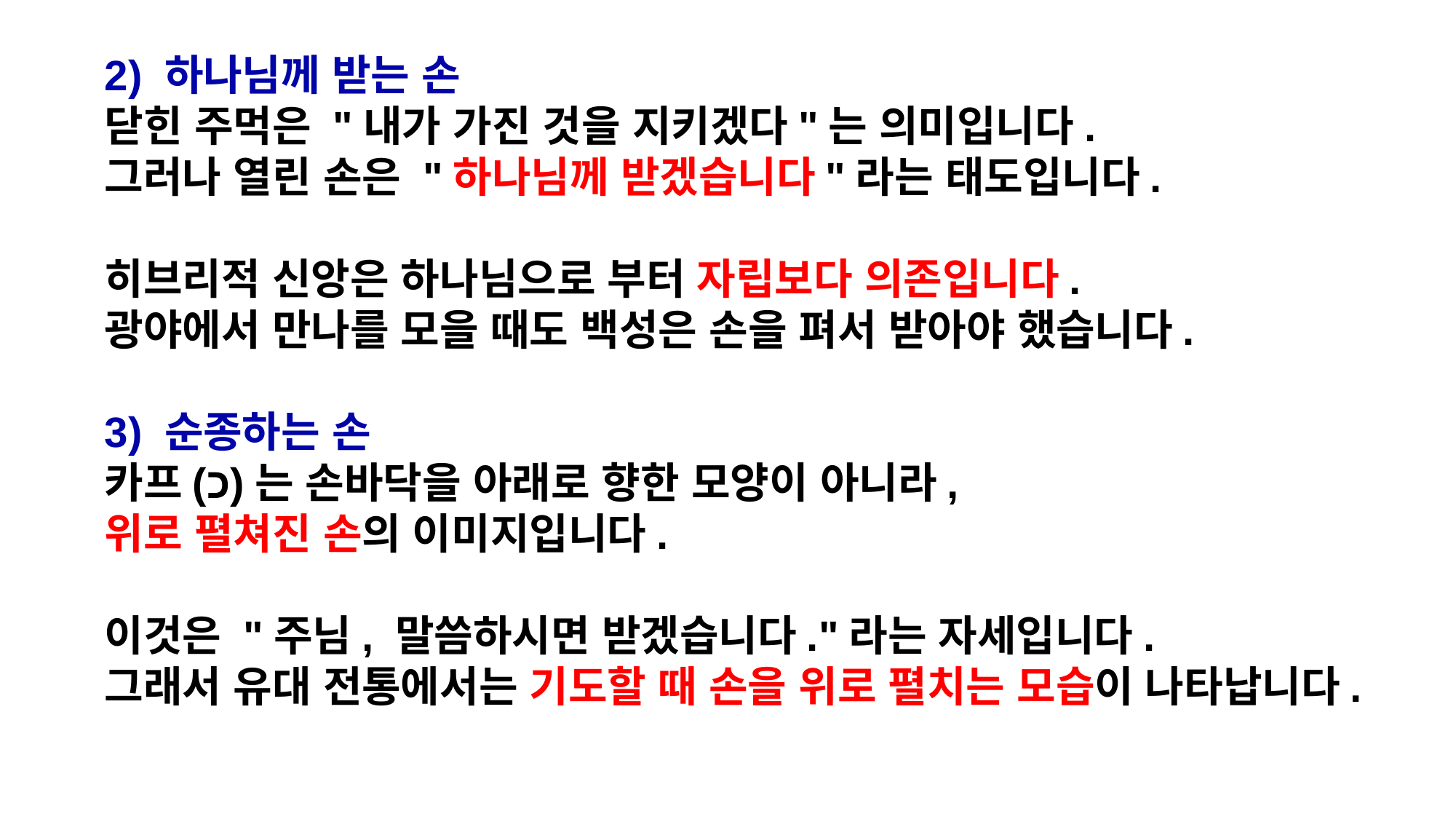

2) 하나님께 받는 손
닫힌 주먹은 "내가 가진 것을 지키겠다"는 의미입니다.
그러나 열린 손은 "하나님께 받겠습니다"라는 태도입니다.

히브리적 신앙은 하나님으로 부터 자립보다 의존입니다.
광야에서 만나를 모을 때도 백성은 손을 펴서 받아야 했습니다.

3) 순종하는 손
카프(כ)는 손바닥을 아래로 향한 모양이 아니라,
위로 펼쳐진 손의 이미지입니다.

이것은 "주님, 말씀하시면 받겠습니다."라는 자세입니다.
그래서 유대 전통에서는 기도할 때 손을 위로 펼치는 모습이 나타납니다.